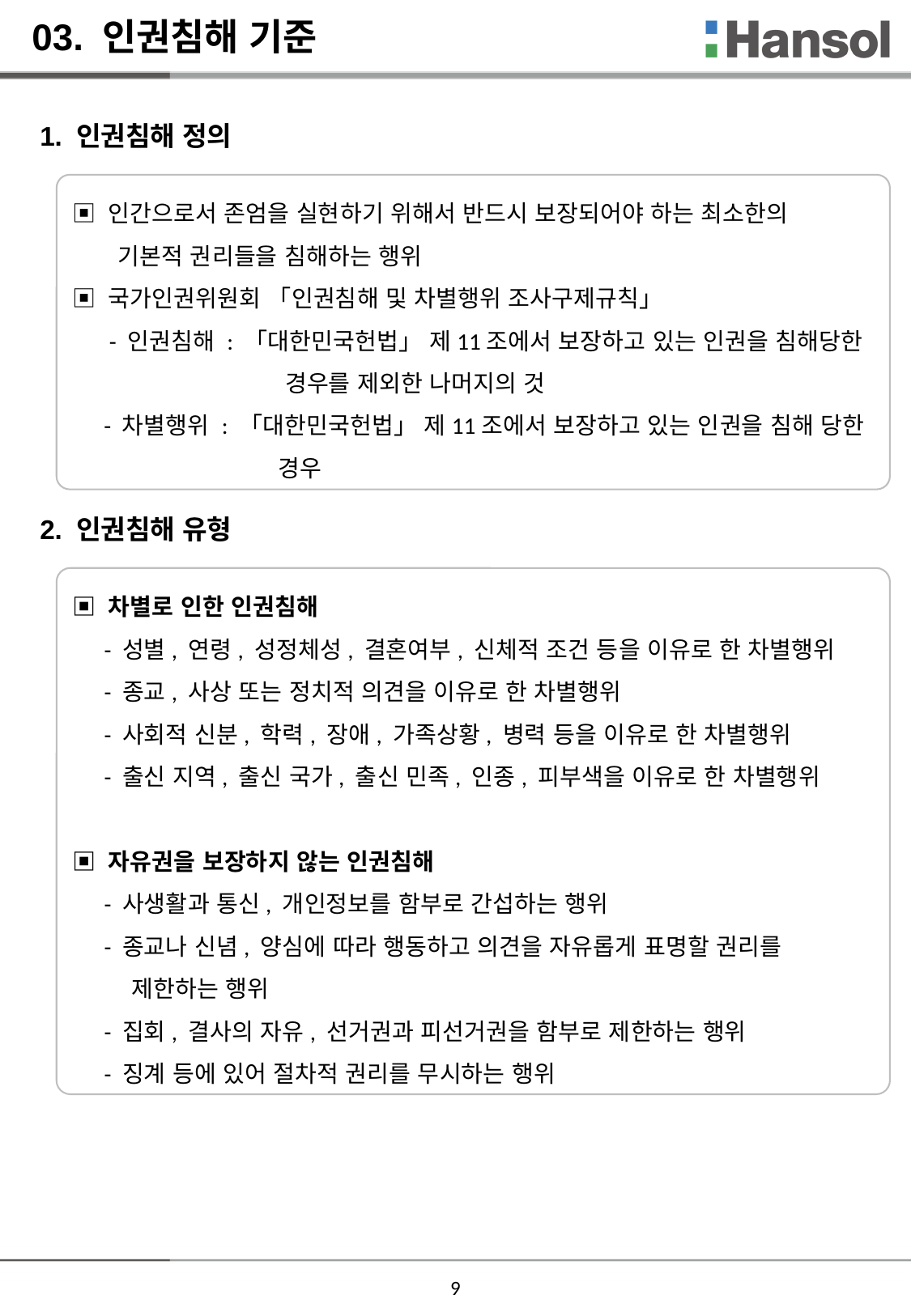

03. 인권침해 기준
1. 인권침해 정의
▣ 인간으로서 존엄을 실현하기 위해서 반드시 보장되어야 하는 최소한의
      기본적 권리들을 침해하는 행위
▣ 국가인권위원회 「인권침해 및 차별행위 조사구제규칙」
       - 인권침해 : 「대한민국헌법」 제11조에서 보장하고 있는 인권을 침해당한
                               경우를 제외한 나머지의 것
      - 차별행위 : 「대한민국헌법」 제11조에서 보장하고 있는 인권을 침해 당한
                              경우
2. 인권침해 유형
▣ 차별로 인한 인권침해
      - 성별, 연령, 성정체성, 결혼여부, 신체적 조건 등을 이유로 한 차별행위
      - 종교, 사상 또는 정치적 의견을 이유로 한 차별행위
      - 사회적 신분, 학력, 장애, 가족상황, 병력 등을 이유로 한 차별행위
      - 출신 지역, 출신 국가, 출신 민족, 인종, 피부색을 이유로 한 차별행위

▣ 자유권을 보장하지 않는 인권침해
      - 사생활과 통신, 개인정보를 함부로 간섭하는 행위
      - 종교나 신념, 양심에 따라 행동하고 의견을 자유롭게 표명할 권리를
        제한하는 행위
      - 집회, 결사의 자유, 선거권과 피선거권을 함부로 제한하는 행위
      - 징계 등에 있어 절차적 권리를 무시하는 행위
9